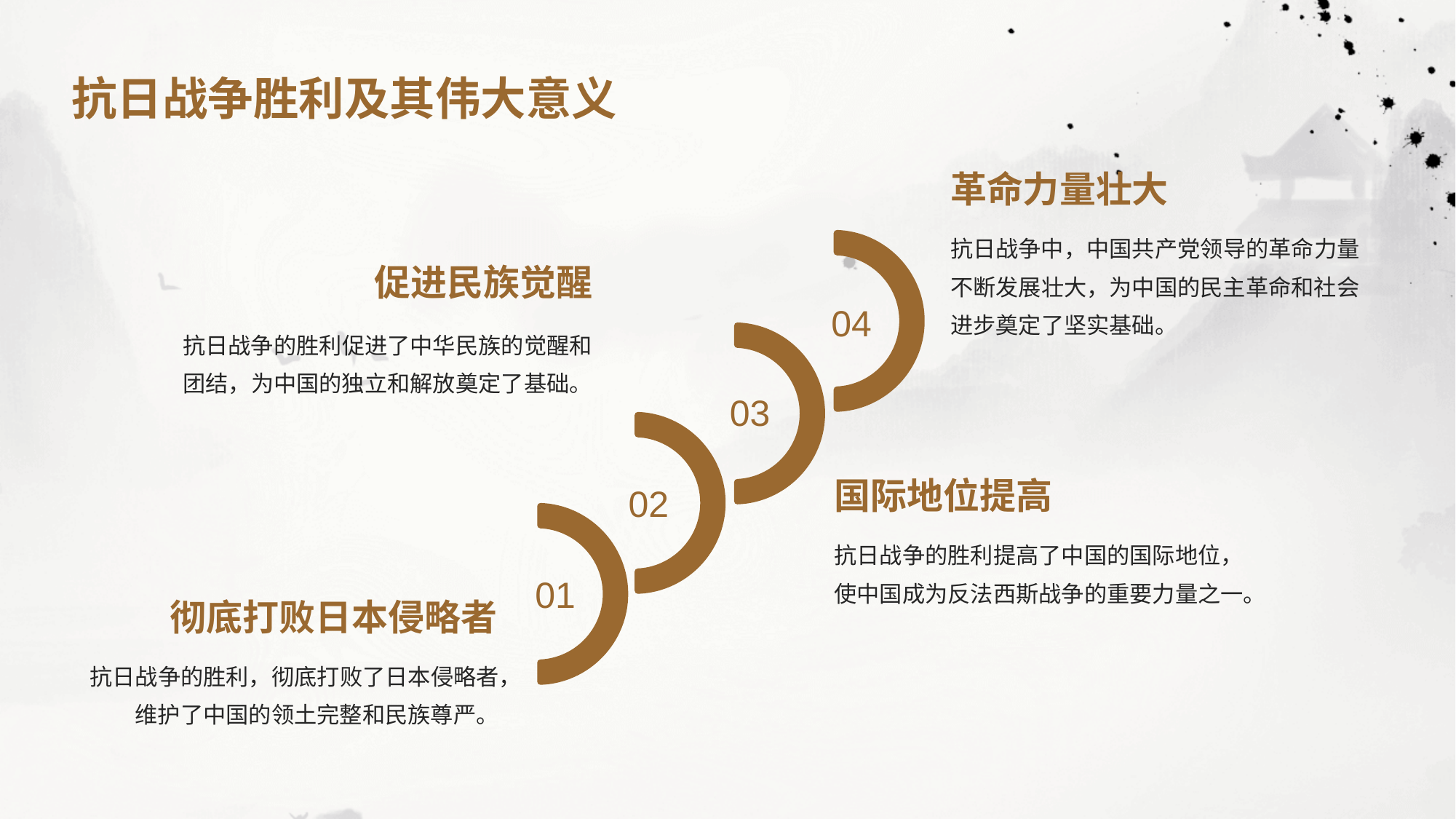

抗日战争胜利及其伟大意义
革命力量壮大
抗日战争中，中国共产党领导的革命力量不断发展壮大，为中国的民主革命和社会进步奠定了坚实基础。

促进民族觉醒
04
抗日战争的胜利促进了中华民族的觉醒和团结，为中国的独立和解放奠定了基础。

03

国际地位提高
02

抗日战争的胜利提高了中国的国际地位，使中国成为反法西斯战争的重要力量之一。
01
彻底打败日本侵略者
抗日战争的胜利，彻底打败了日本侵略者，维护了中国的领土完整和民族尊严。